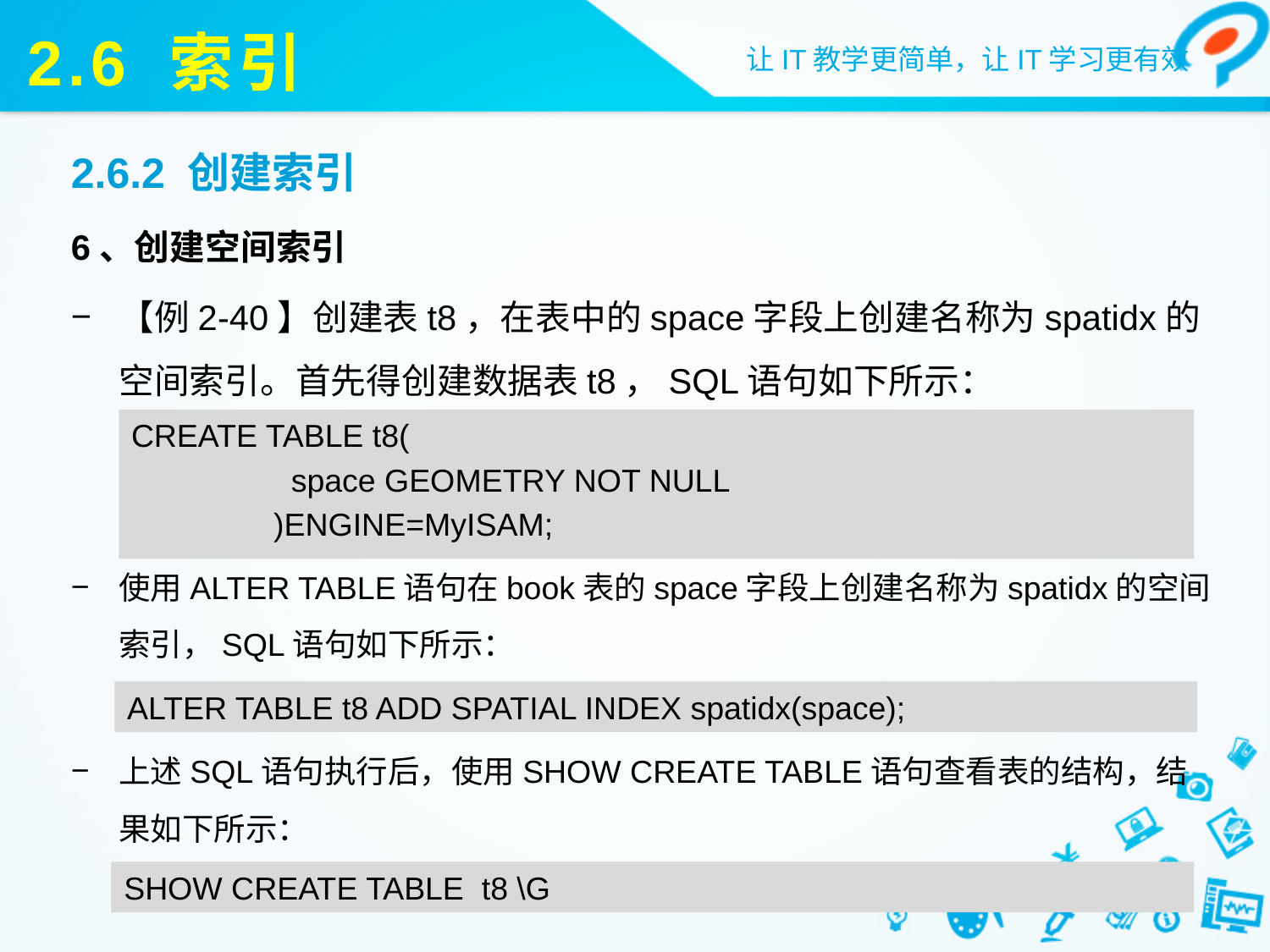

# 2.6 索引
2.6.2 创建索引
6、创建空间索引
【例2-40】创建表t8，在表中的space字段上创建名称为spatidx的空间索引。首先得创建数据表t8，SQL语句如下所示：

使用ALTER TABLE语句在book表的space字段上创建名称为spatidx的空间索引，SQL语句如下所示：

上述SQL语句执行后，使用SHOW CREATE TABLE语句查看表的结构，结果如下所示：

CREATE TABLE t8(
                  space GEOMETRY NOT NULL
                )ENGINE=MyISAM;
ALTER TABLE t8 ADD SPATIAL INDEX spatidx(space);
SHOW CREATE TABLE  t8 \G